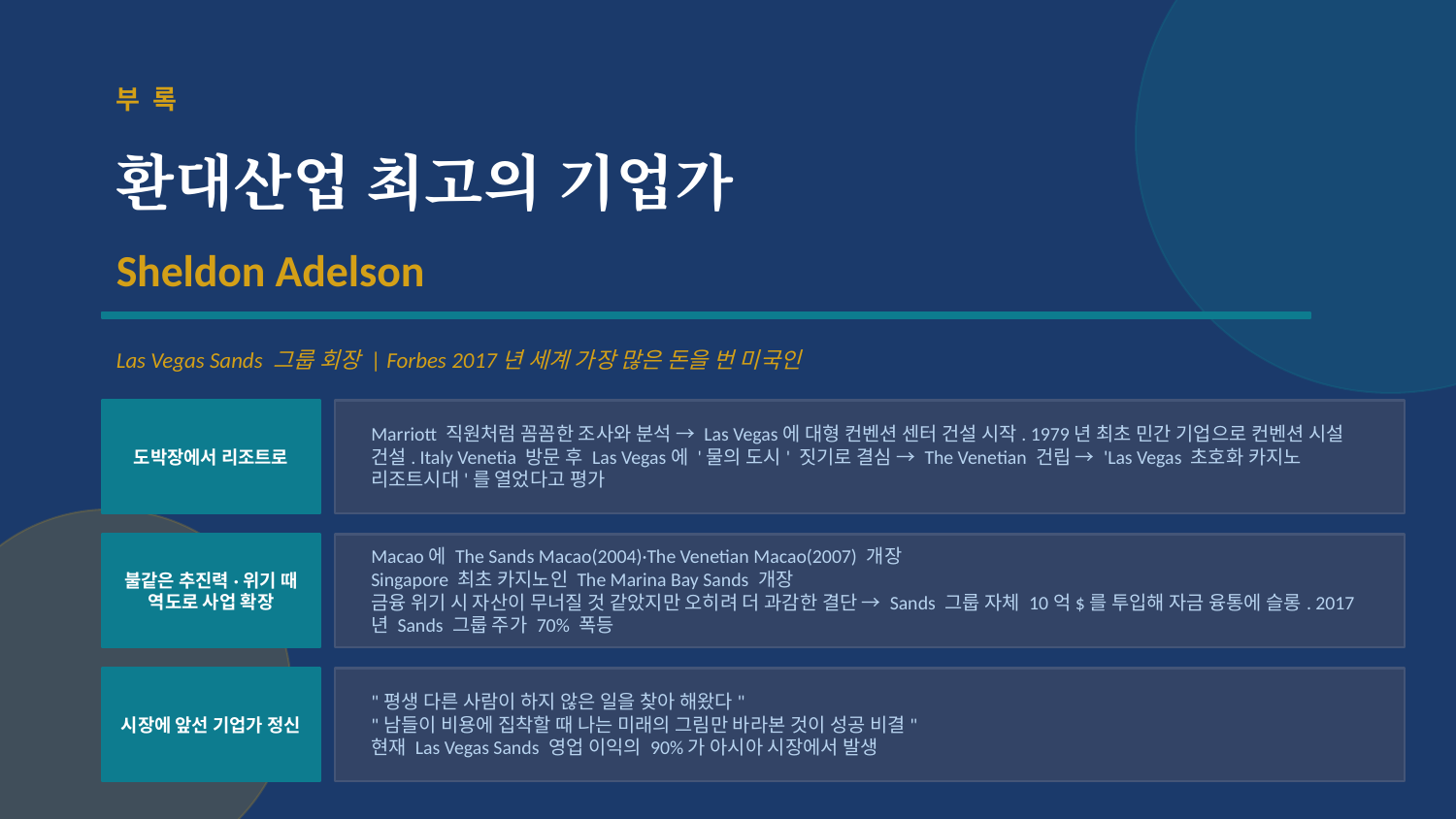

부  록
환대산업 최고의 기업가
Sheldon Adelson

Las Vegas Sands 그룹 회장 | Forbes 2017년 세계 가장 많은 돈을 번 미국인

도박장에서 리조트로

Marriott 직원처럼 꼼꼼한 조사와 분석 → Las Vegas에 대형 컨벤션 센터 건설 시작. 1979년 최초 민간 기업으로 컨벤션 시설 건설. Italy Venetia 방문 후 Las Vegas에 '물의 도시' 짓기로 결심 → The Venetian 건립 → 'Las Vegas 초호화 카지노 리조트시대'를 열었다고 평가

불같은 추진력·위기 때 역도로 사업 확장

Macao에 The Sands Macao(2004)·The Venetian Macao(2007) 개장
Singapore 최초 카지노인 The Marina Bay Sands 개장
금융 위기 시 자산이 무너질 것 같았지만 오히려 더 과감한 결단 → Sands 그룹 자체 10억$를 투입해 자금 융통에 슬롱. 2017년 Sands 그룹 주가 70% 폭등

시장에 앞선 기업가 정신

"평생 다른 사람이 하지 않은 일을 찾아 해왔다"
"남들이 비용에 집착할 때 나는 미래의 그림만 바라본 것이 성공 비결"
현재 Las Vegas Sands 영업 이익의 90%가 아시아 시장에서 발생